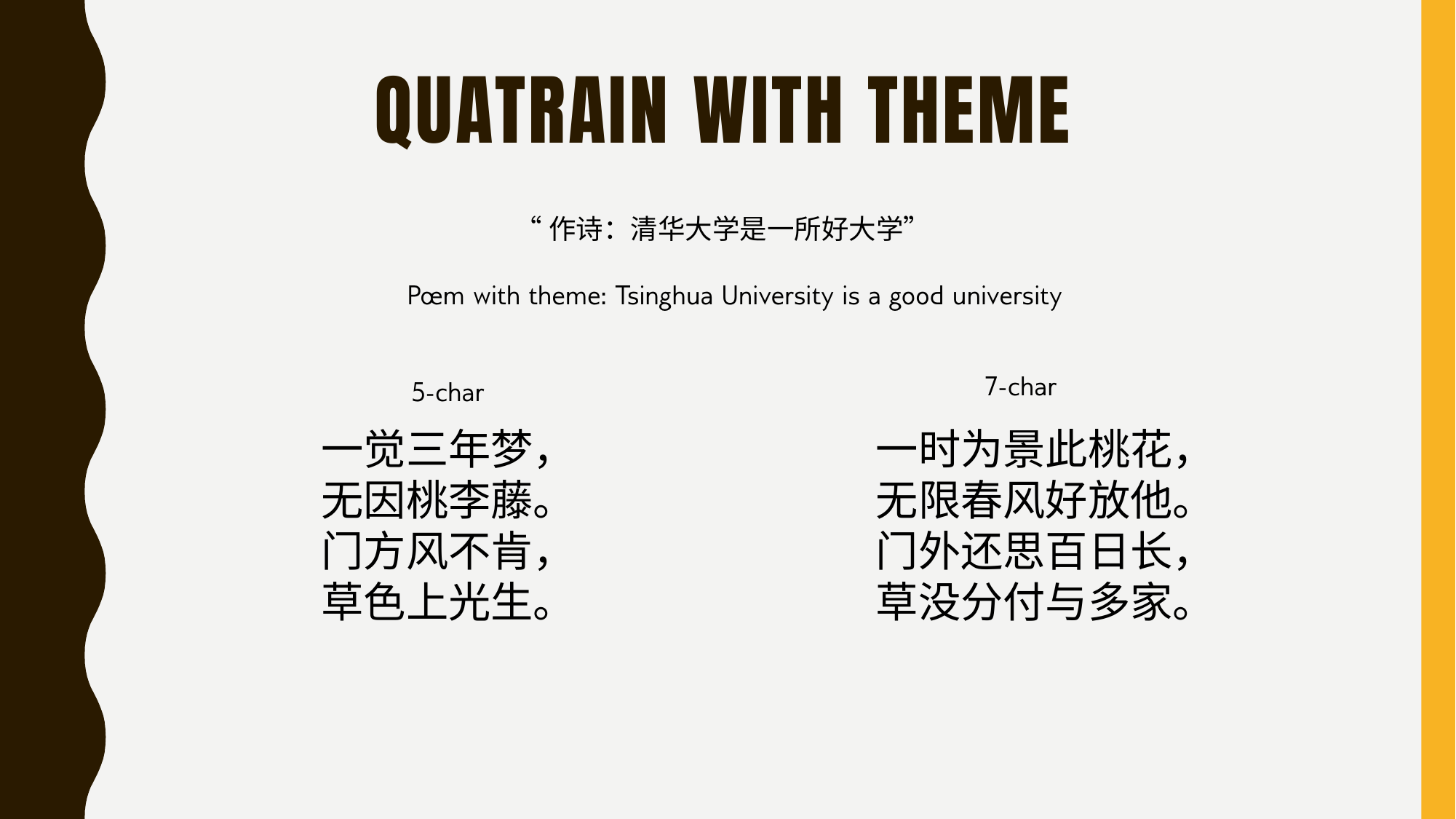

# Quatrain with theme
“作诗：清华大学是一所好大学”

   Poem with theme: Tsinghua University is a good university

7-char
5-char
一觉三年梦，
无因桃李藤。
门方风不肯，
草色上光生。

一时为景此桃花，
无限春风好放他。
门外还思百日长，
草没分付与多家。